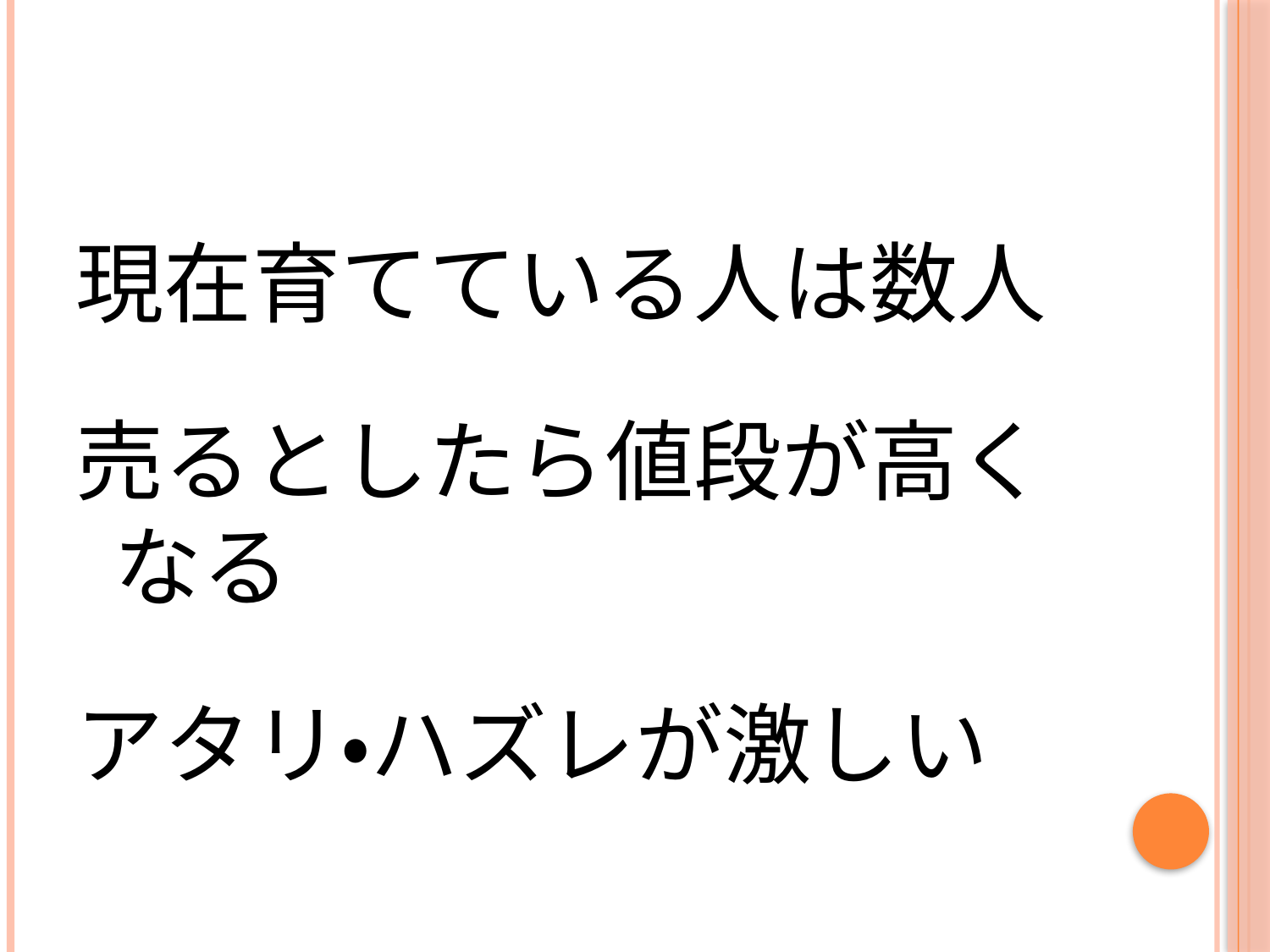

現在育てている人は数人

売るとしたら値段が高くなる

アタリ・ハズレが激しい